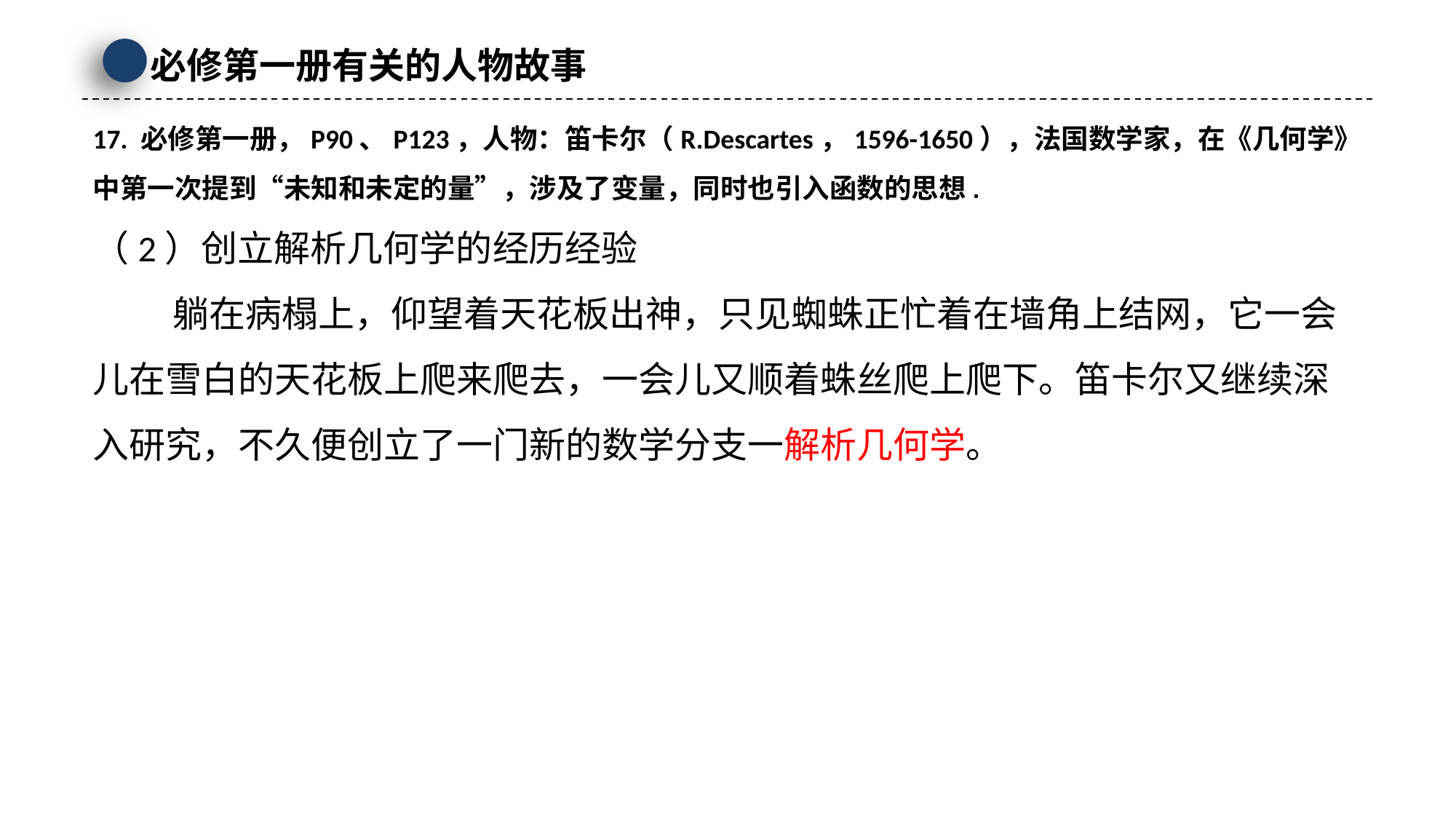

必修第一册有关的人物故事
17. 必修第一册，P90、P123，人物：笛卡尔（R.Descartes，1596-1650），法国数学家，在《几何学》中第一次提到“未知和未定的量”，涉及了变量，同时也引入函数的思想.
（2）创立解析几何学的经历经验
  躺在病榻上，仰望着天花板出神，只见蜘蛛正忙着在墙角上结网，它一会儿在雪白的天花板上爬来爬去，一会儿又顺着蛛丝爬上爬下。笛卡尔又继续深入研究，不久便创立了一门新的数学分支一解析几何学。